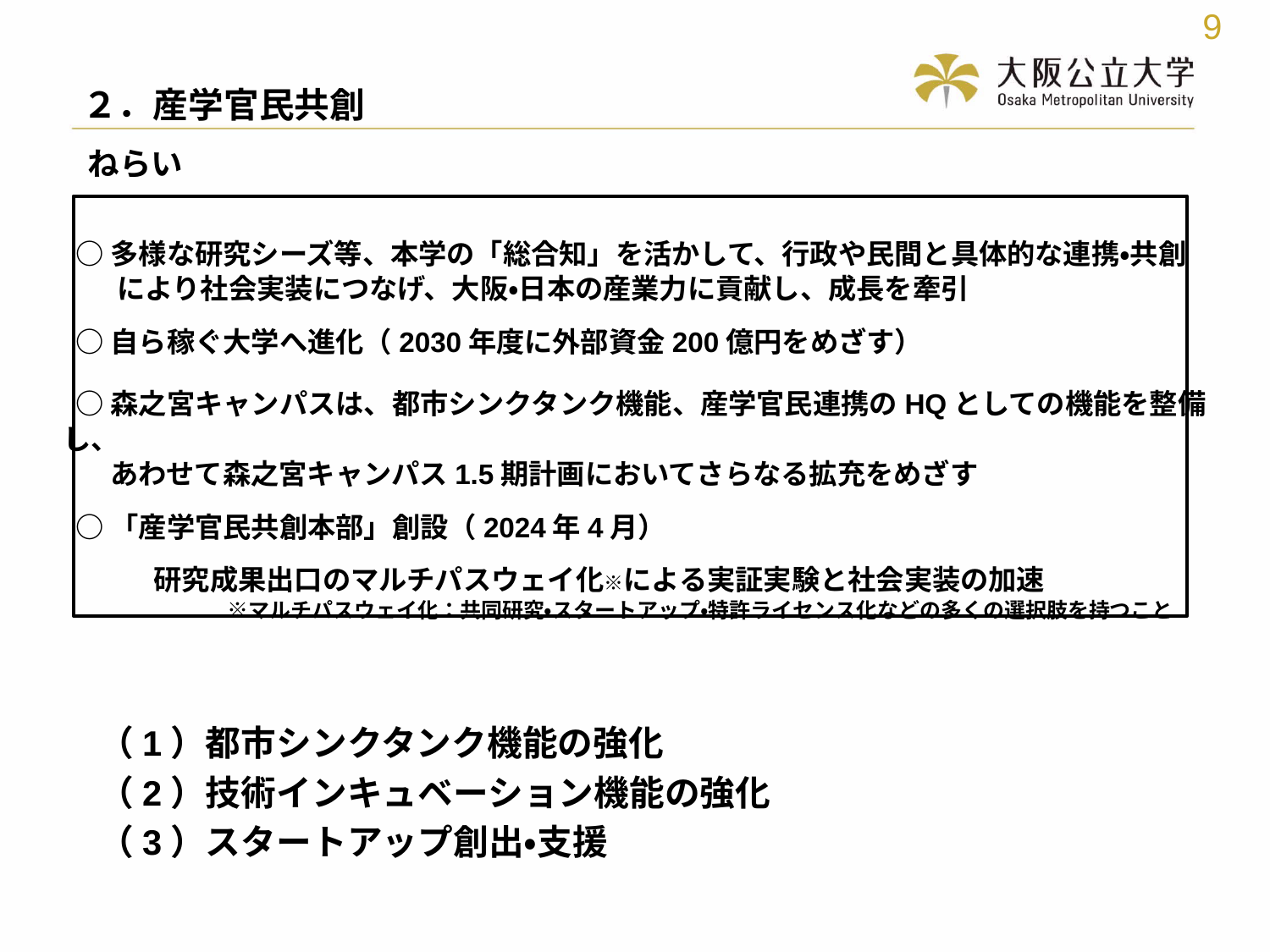

9
 ２．産学官民共創

　ねらい

  ○多様な研究シーズ等、本学の「総合知」を活かして、行政や民間と具体的な連携・共創
 　  により社会実装につなげ、大阪・日本の産業力に貢献し、成長を牽引

  ○自ら稼ぐ大学へ進化（2030年度に外部資金200億円をめざす）

  ○森之宮キャンパスは、都市シンクタンク機能、産学官民連携のHQとしての機能を整備し、
　   あわせて森之宮キャンパス1.5期計画においてさらなる拡充をめざす

  ○「産学官民共創本部」創設（2024年4月）

　　　 研究成果出口のマルチパスウェイ化※による実証実験と社会実装の加速
                       　　 ※マルチパスウェイ化：共同研究・スタートアップ・特許ライセンス化などの多くの選択肢を持つこと

　（1）都市シンクタンク機能の強化
　（2）技術インキュベーション機能の強化
　（3）スタートアップ創出・支援